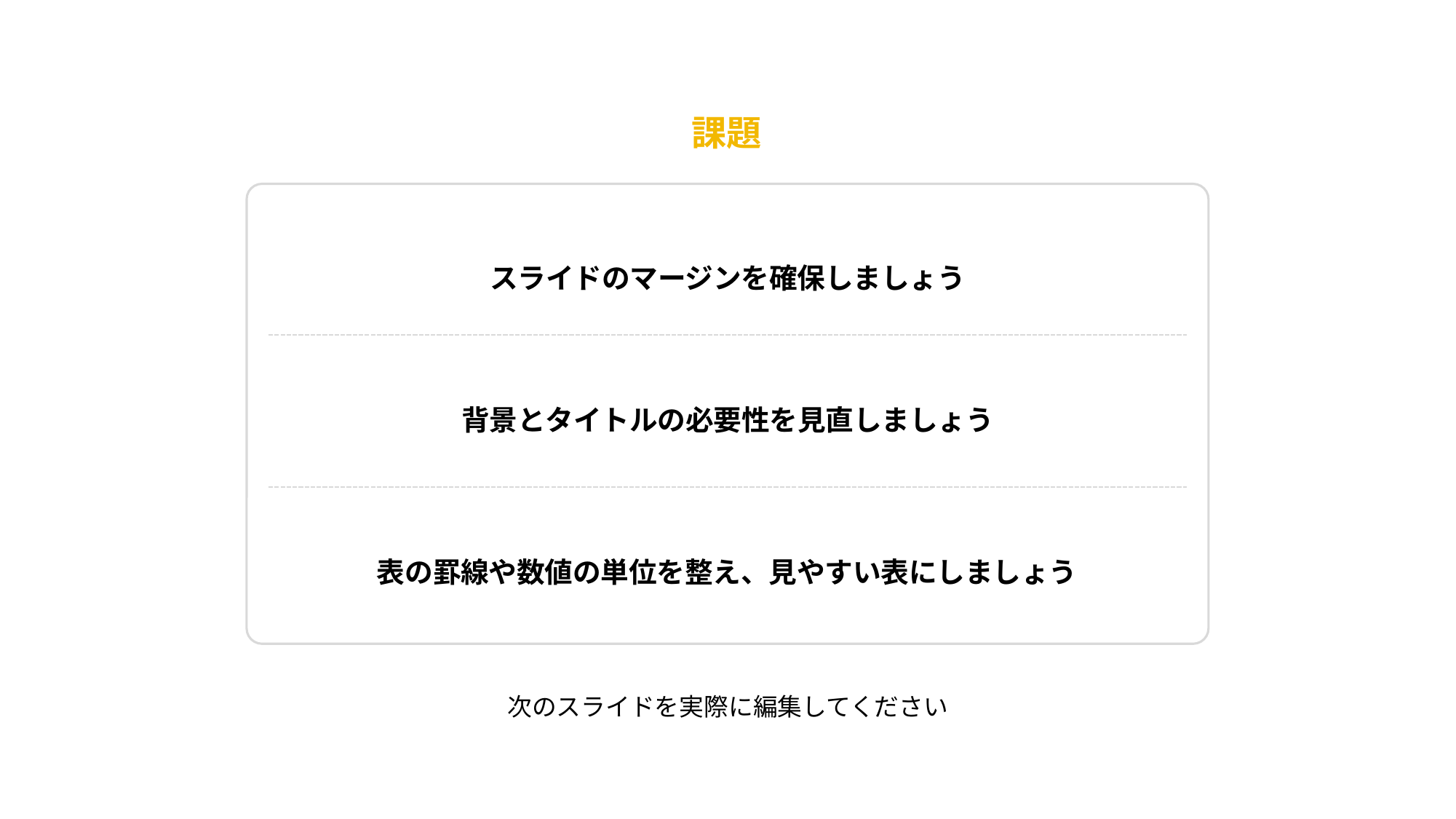

課題

スライドのマージンを確保しましょう
背景とタイトルの必要性を見直しましょう
表の罫線や数値の単位を整え、見やすい表にしましょう
次のスライドを実際に編集してください